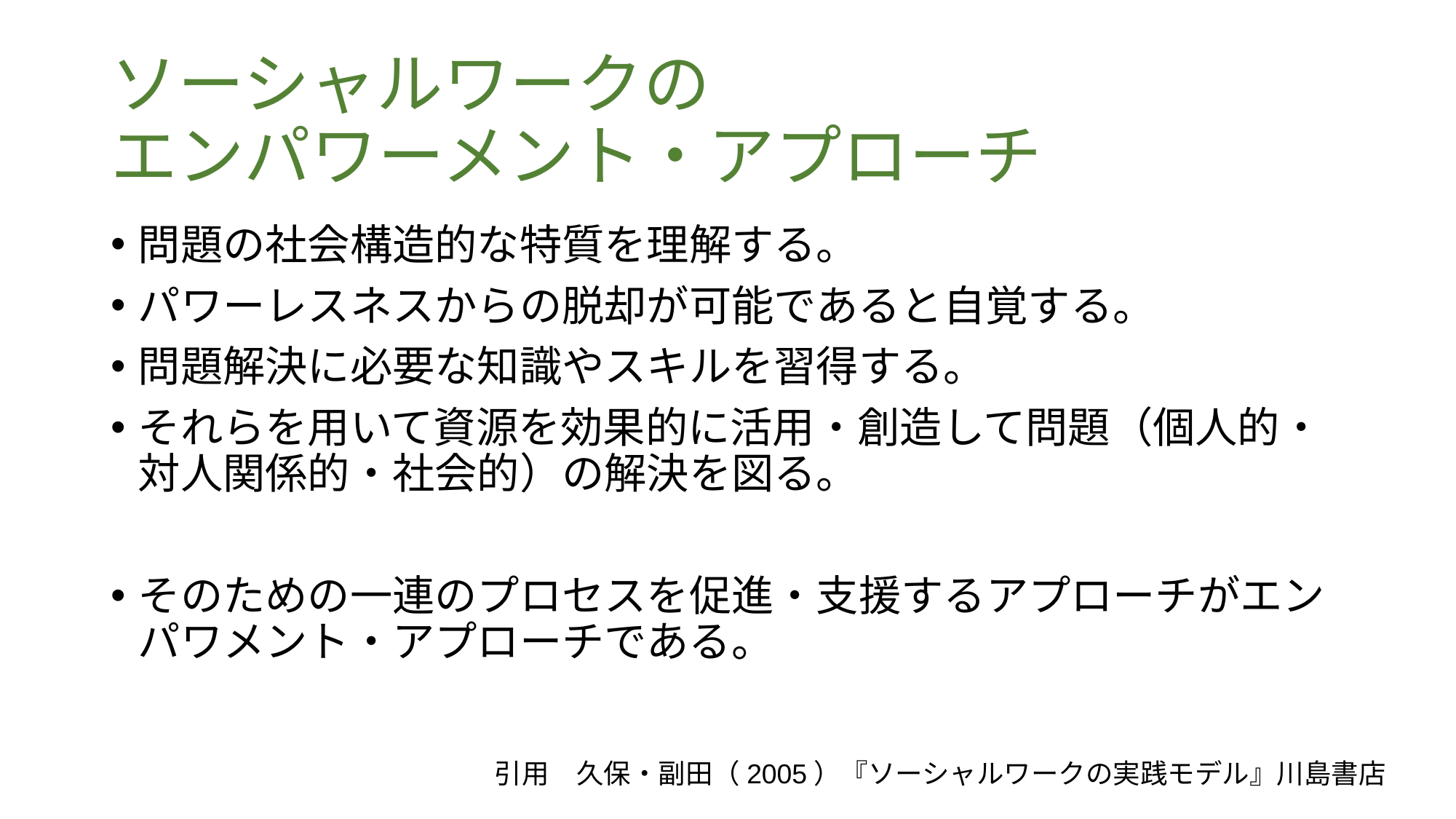

# ソーシャルワークの エンパワーメント・アプローチ
問題の社会構造的な特質を理解する。
パワーレスネスからの脱却が可能であると自覚する。
問題解決に必要な知識やスキルを習得する。
それらを用いて資源を効果的に活用・創造して問題（個人的・対人関係的・社会的）の解決を図る。

そのための一連のプロセスを促進・支援するアプローチがエンパワメント・アプローチである。

引用　久保・副田（2005）『ソーシャルワークの実践モデル』川島書店